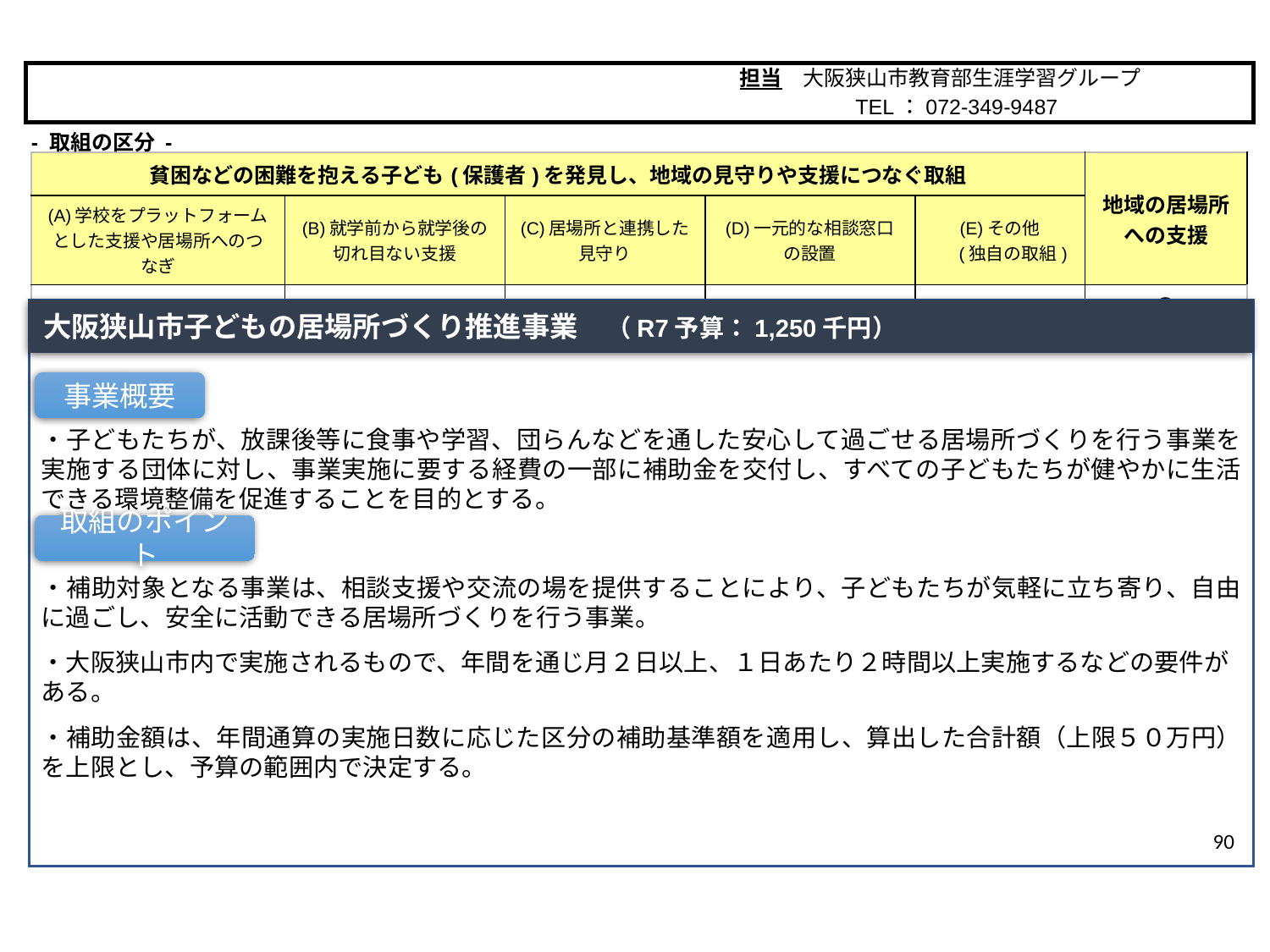

担当　大阪狭山市教育部生涯学習グループ
　　　　　 TEL：072-349-9487

大阪狭山市
- 取組の区分 -
| 貧困などの困難を抱える子ども(保護者)を発見し、地域の見守りや支援につなぐ取組 |  |  |  |  | 地域の居場所 への支援 |
| --- | --- | --- | --- | --- | --- |
| (A)学校をプラットフォームとした支援や居場所へのつなぎ | (B)就学前から就学後の 切れ目ない支援 | (C)居場所と連携した 見守り | (D)一元的な相談窓口 の設置 | (E)その他 　 (独自の取組) |  |
|  |  |  |  |  | 〇 |
大阪狭山市子どもの居場所づくり推進事業　（R7予算：1,250千円）

・子どもたちが、放課後等に食事や学習、団らんなどを通した安心して過ごせる居場所づくりを行う事業を実施する団体に対し、事業実施に要する経費の一部に補助金を交付し、すべての子どもたちが健やかに生活できる環境整備を促進することを目的とする。

・補助対象となる事業は、相談支援や交流の場を提供することにより、子どもたちが気軽に立ち寄り、自由に過ごし、安全に活動できる居場所づくりを行う事業。

・大阪狭山市内で実施されるもので、年間を通じ月２日以上、１日あたり２時間以上実施するなどの要件がある。

・補助金額は、年間通算の実施日数に応じた区分の補助基準額を適用し、算出した合計額（上限５０万円）を上限とし、予算の範囲内で決定する。

事業概要
取組のポイント
90